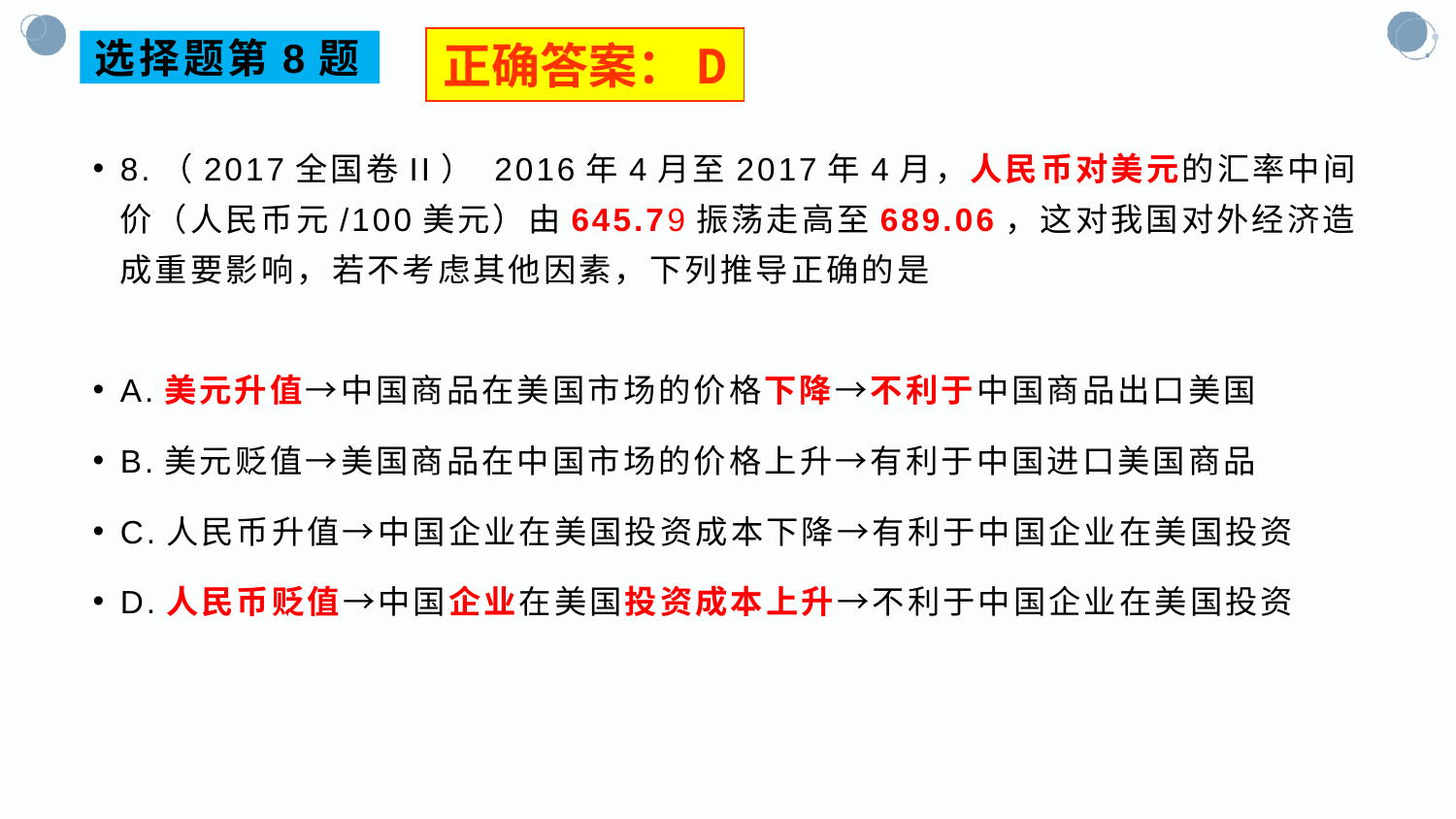

正确答案：D
# 选择题第8题
8.（2017全国卷II） 2016年4月至2017年4月，人民币对美元的汇率中间价（人民币元/100美元）由645.79振荡走高至689.06，这对我国对外经济造成重要影响，若不考虑其他因素，下列推导正确的是
A.美元升值→中国商品在美国市场的价格下降→不利于中国商品出口美国
B.美元贬值→美国商品在中国市场的价格上升→有利于中国进口美国商品
C.人民币升值→中国企业在美国投资成本下降→有利于中国企业在美国投资
D.人民币贬值→中国企业在美国投资成本上升→不利于中国企业在美国投资